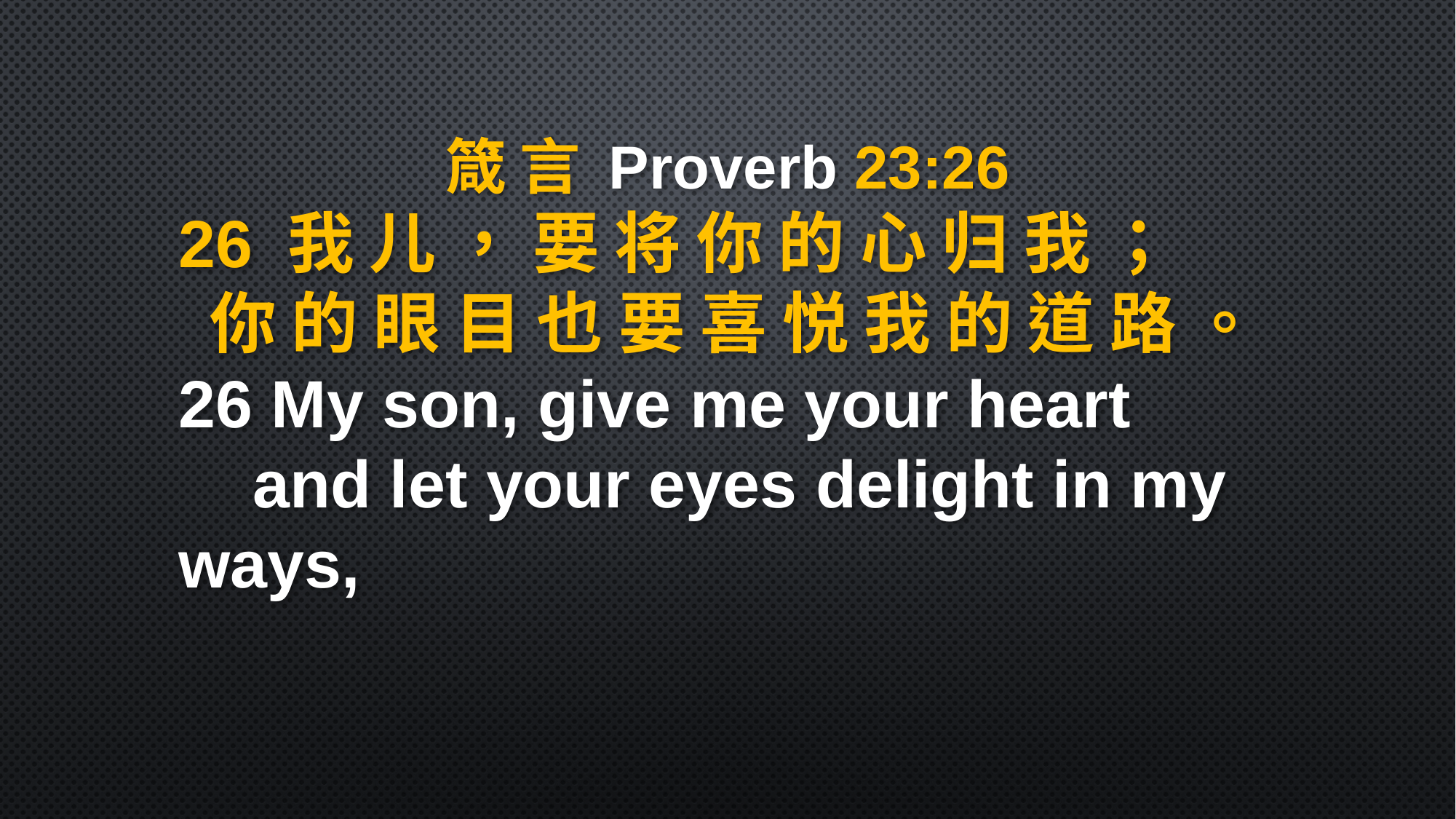

箴 言 Proverb 23:26
26 我 儿 ， 要 将 你 的 心 归 我 ；
 你 的 眼 目 也 要 喜 悦 我 的 道 路 。
26 My son, give me your heart
    and let your eyes delight in my ways,